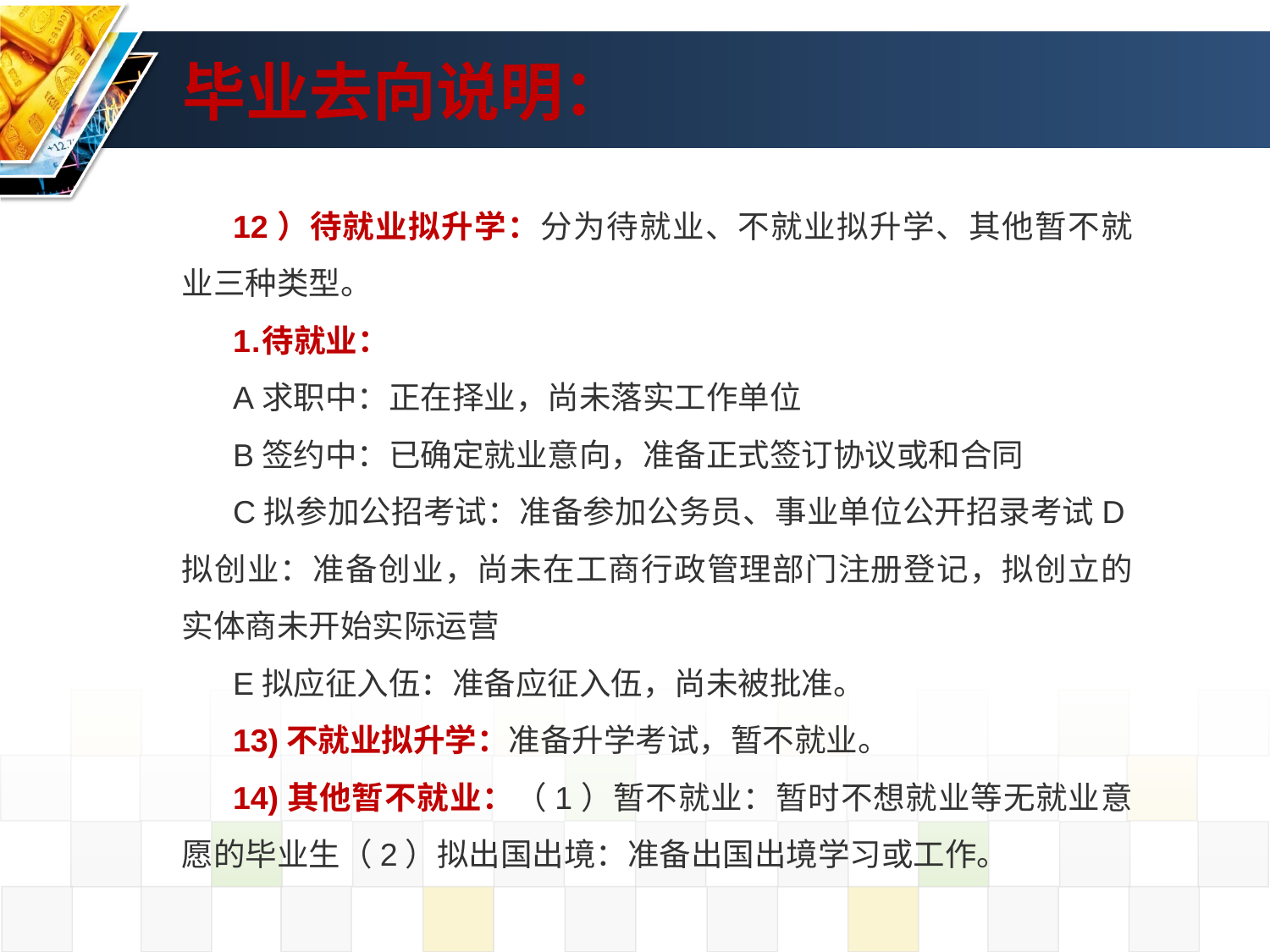

# 毕业去向说明：
12）待就业拟升学：分为待就业、不就业拟升学、其他暂不就业三种类型。
待就业：
A求职中：正在择业，尚未落实工作单位
B签约中：已确定就业意向，准备正式签订协议或和合同
C拟参加公招考试：准备参加公务员、事业单位公开招录考试D拟创业：准备创业，尚未在工商行政管理部门注册登记，拟创立的实体商未开始实际运营
E拟应征入伍：准备应征入伍，尚未被批准。
13)不就业拟升学：准备升学考试，暂不就业。
14)其他暂不就业：（1）暂不就业：暂时不想就业等无就业意愿的毕业生（2）拟出国出境：准备出国出境学习或工作。